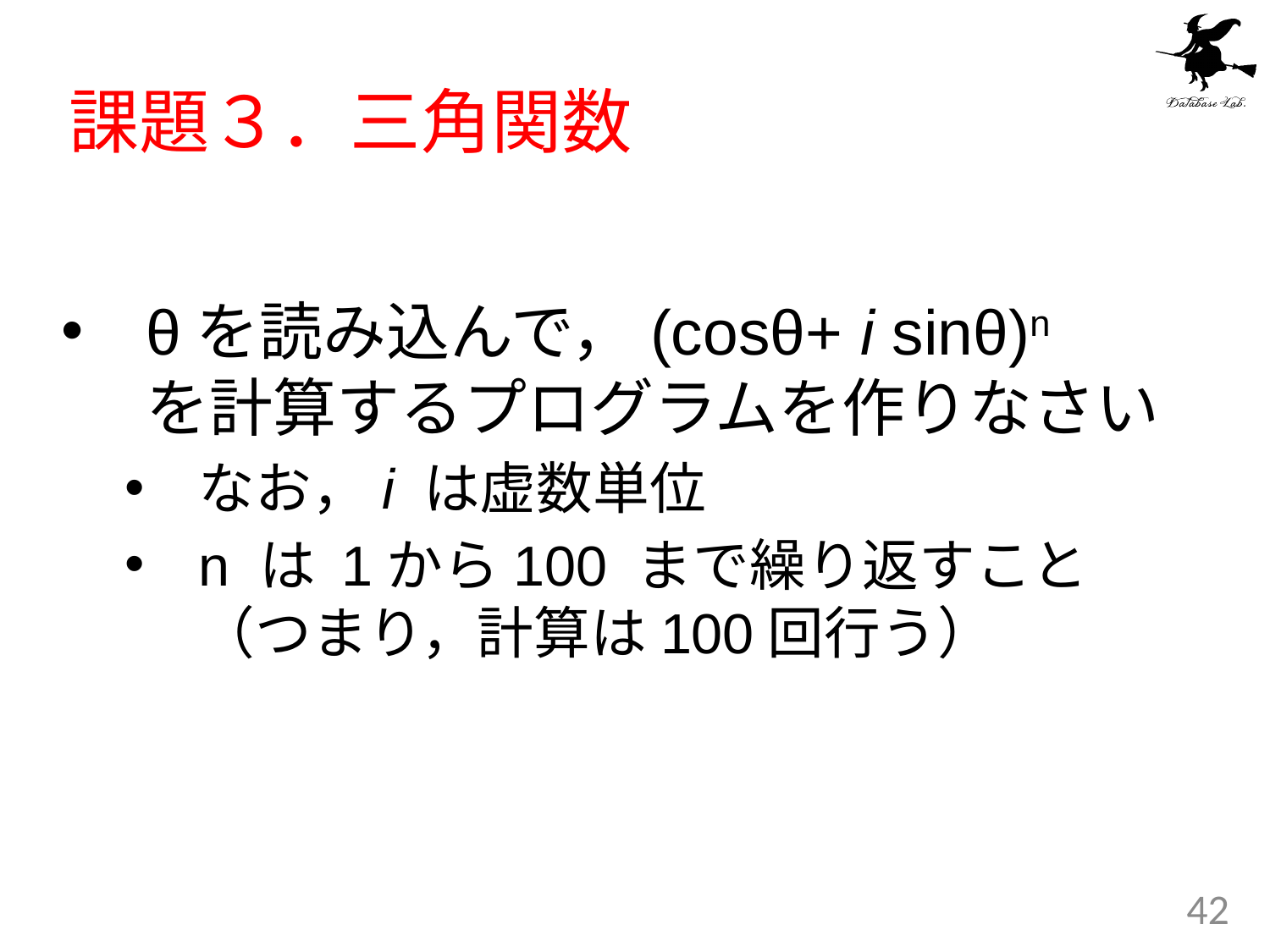

# 課題３．三角関数
θを読み込んで，(cosθ+ i sinθ)n    を計算するプログラムを作りなさい
なお，i は虚数単位
n は 1から100 まで繰り返すこと（つまり，計算は100回行う）
42